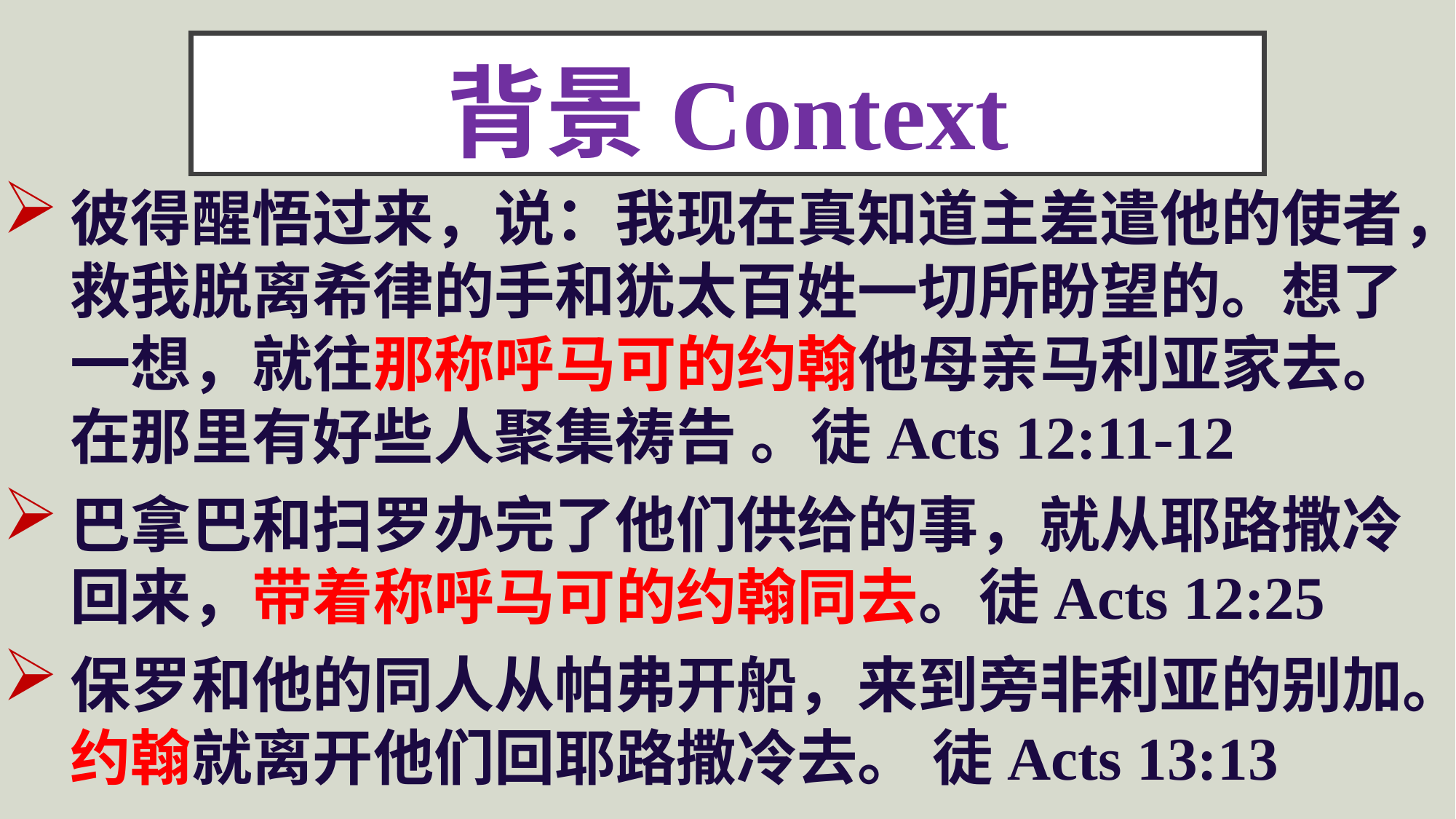

# 背景Context
彼得醒悟过来，说：我现在真知道主差遣他的使者，救我脱离希律的手和犹太百姓一切所盼望的。想了一想，就往那称呼马可的约翰他母亲马利亚家去。在那里有好些人聚集祷告 。徒Acts 12:11-12
巴拿巴和扫罗办完了他们供给的事，就从耶路撒冷回来，带着称呼马可的约翰同去。徒Acts 12:25
保罗和他的同人从帕弗开船，来到旁非利亚的别加。约翰就离开他们回耶路撒冷去。 徒Acts 13:13